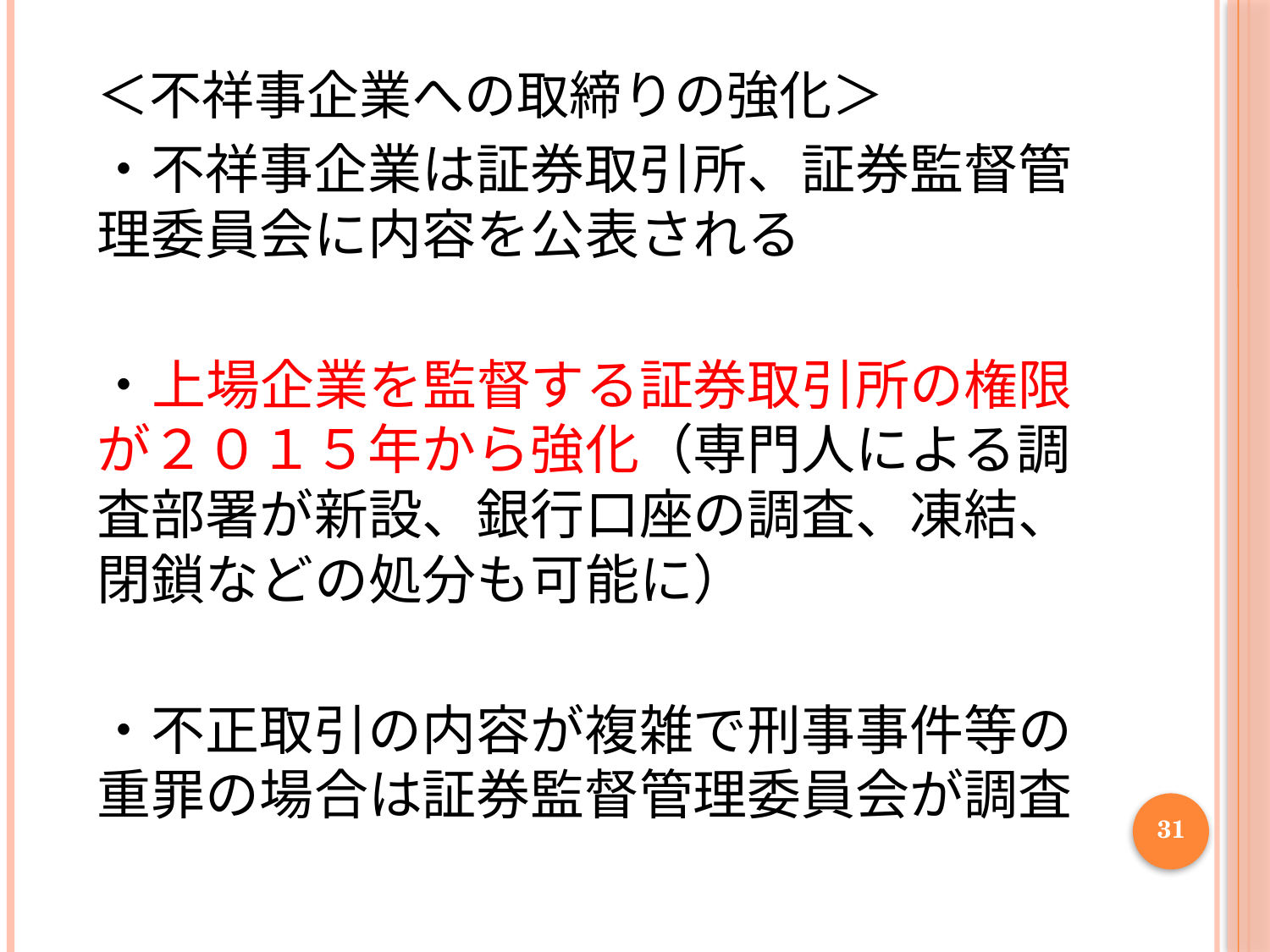

＜不祥事企業への取締りの強化＞
・不祥事企業は証券取引所、証券監督管理委員会に内容を公表される

・上場企業を監督する証券取引所の権限が２０１５年から強化（専門人による調査部署が新設、銀行口座の調査、凍結、閉鎖などの処分も可能に）

・不正取引の内容が複雑で刑事事件等の重罪の場合は証券監督管理委員会が調査

31